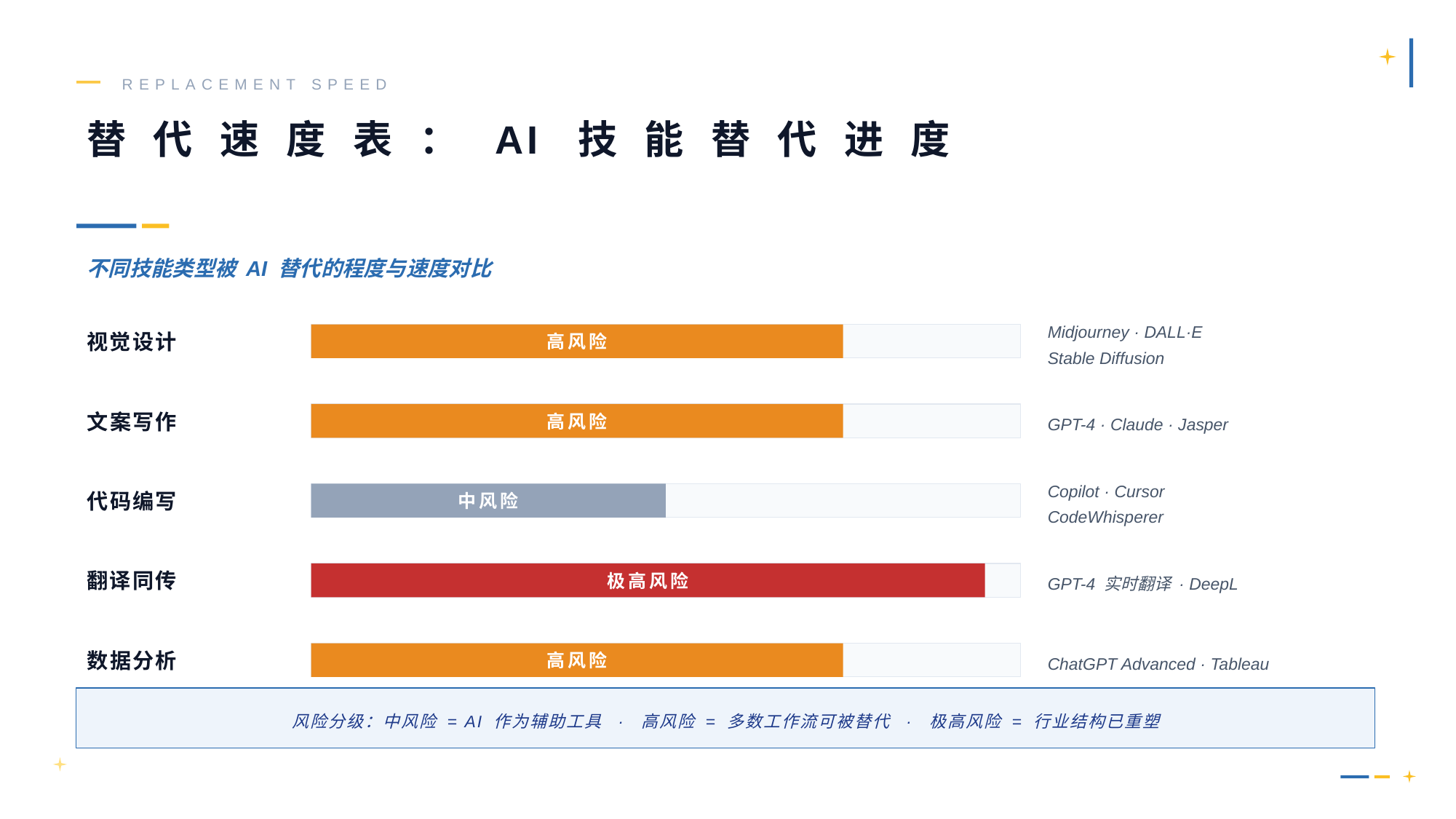

REPLACEMENT SPEED

替  代  速  度  表  ：  AI  技  能  替  代  进  度

不同技能类型被 AI 替代的程度与速度对比
视觉设计
高风险
Midjourney · DALL·E
Stable Diffusion

文案写作
高风险
GPT-4 · Claude · Jasper

代码编写
中风险
Copilot · Cursor
CodeWhisperer

翻译同传
极高风险
GPT-4 实时翻译 · DeepL

数据分析
高风险
ChatGPT Advanced · Tableau

风险分级：中风险 = AI 作为辅助工具  ·  高风险 = 多数工作流可被替代  ·  极高风险 = 行业结构已重塑